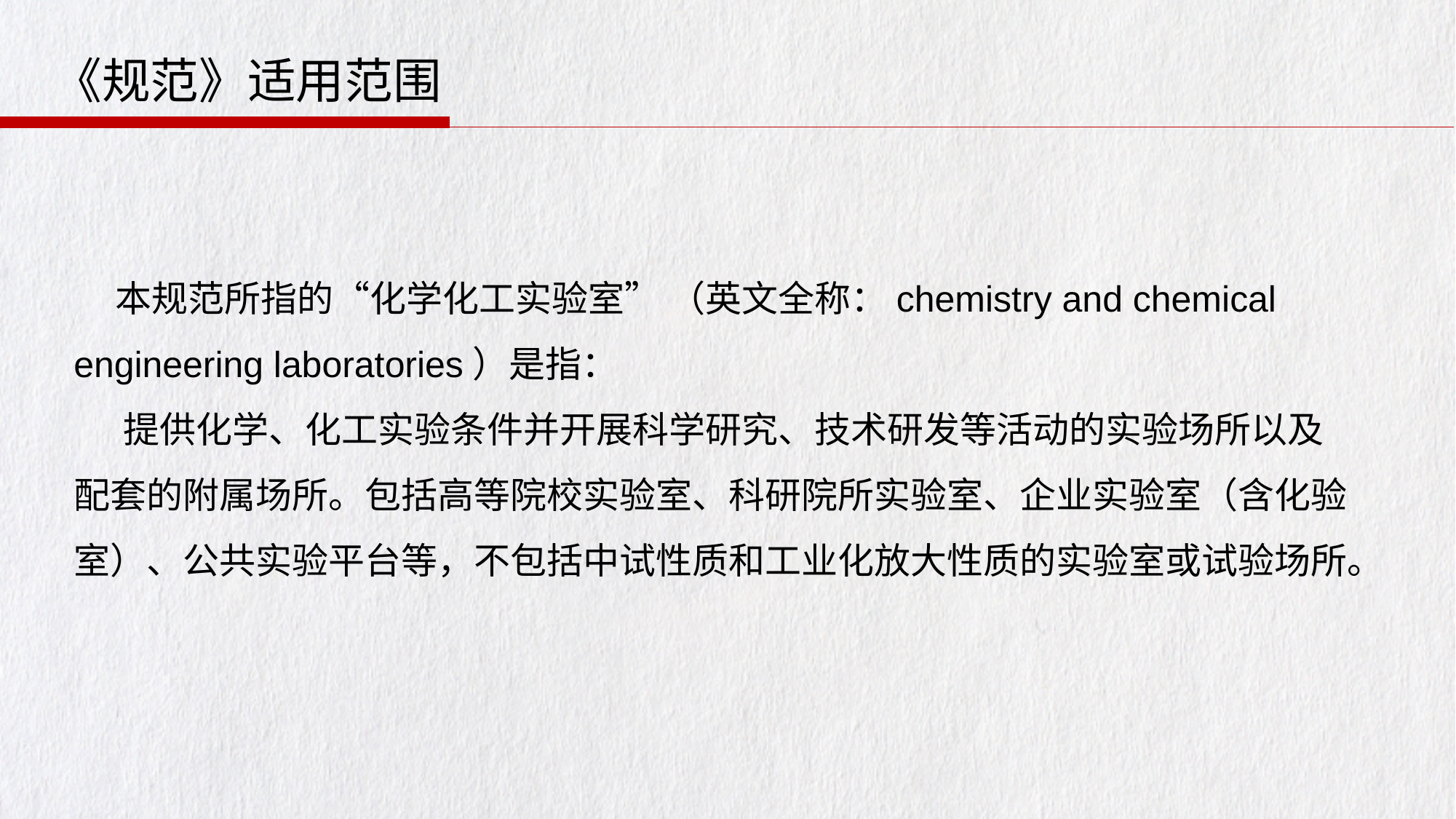

《规范》适用范围
    本规范所指的“化学化工实验室” （英文全称：chemistry and chemical engineering laboratories）是指：
     提供化学、化工实验条件并开展科学研究、技术研发等活动的实验场所以及配套的附属场所。包括高等院校实验室、科研院所实验室、企业实验室（含化验室）、公共实验平台等，不包括中试性质和工业化放大性质的实验室或试验场所。